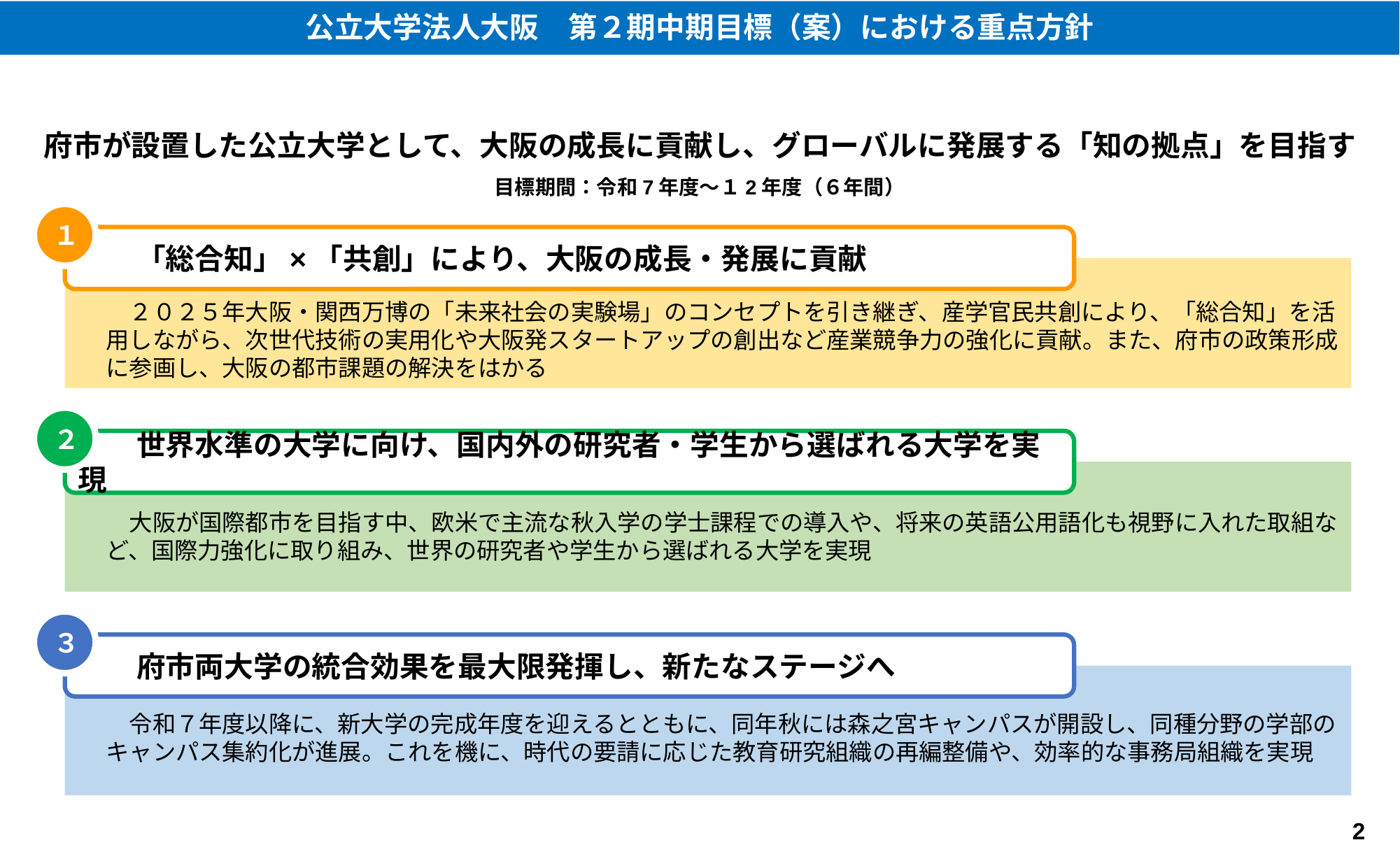

公立大学法人大阪　第２期中期目標（案）における重点方針
府市が設置した公立大学として、大阪の成長に貢献し、グローバルに発展する「知の拠点」を目指す
目標期間：令和7年度～１2年度（６年間）
１
　　「総合知」×「共創」により、大阪の成長・発展に貢献

　２０２５年大阪・関西万博の「未来社会の実験場」のコンセプトを引き継ぎ、産学官民共創により、「総合知」を活用しながら、次世代技術の実用化や大阪発スタートアップの創出など産業競争力の強化に貢献。また、府市の政策形成に参画し、大阪の都市課題の解決をはかる
２
　　世界水準の大学に向け、国内外の研究者・学生から選ばれる大学を実現

　大阪が国際都市を目指す中、欧米で主流な秋入学の学士課程での導入や、将来の英語公用語化も視野に入れた取組など、国際力強化に取り組み、世界の研究者や学生から選ばれる大学を実現
３
　　府市両大学の統合効果を最大限発揮し、新たなステージへ

　令和７年度以降に、新大学の完成年度を迎えるとともに、同年秋には森之宮キャンパスが開設し、同種分野の学部のキャンパス集約化が進展。これを機に、時代の要請に応じた教育研究組織の再編整備や、効率的な事務局組織を実現
2